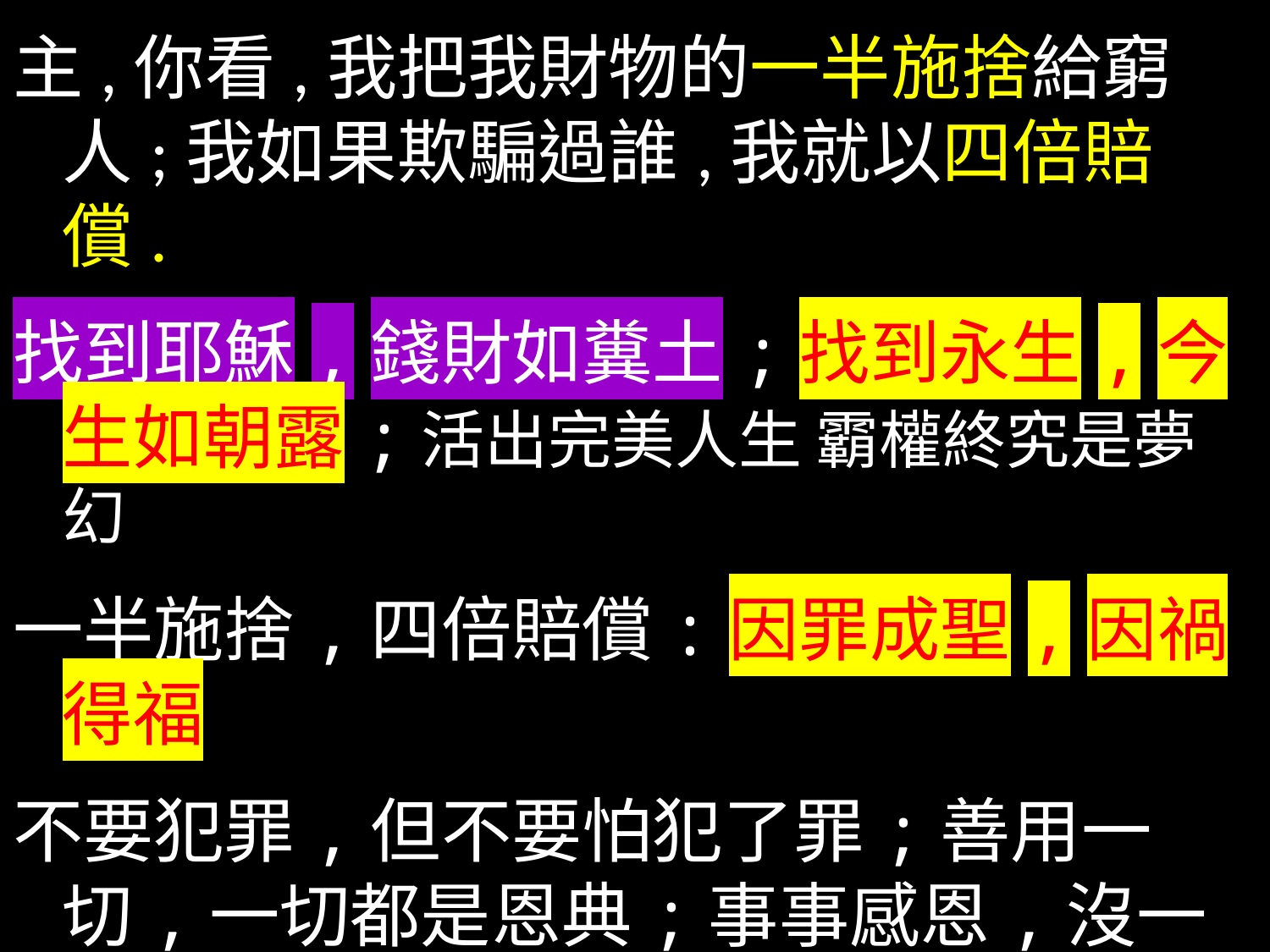

主,你看,我把我財物的一半施捨給窮人;我如果欺騙過誰,我就以四倍賠償.
找到耶穌,錢財如糞土;找到永生,今生如朝露;活出完美人生 霸權終究是夢幻
一半施捨,四倍賠償:因罪成聖,因禍得福
不要犯罪,但不要怕犯了罪;善用一切,一切都是恩典;事事感恩,沒一件事不感恩; 罪,原來可以誕生新生命!
    死,原來是通向永生的大門!